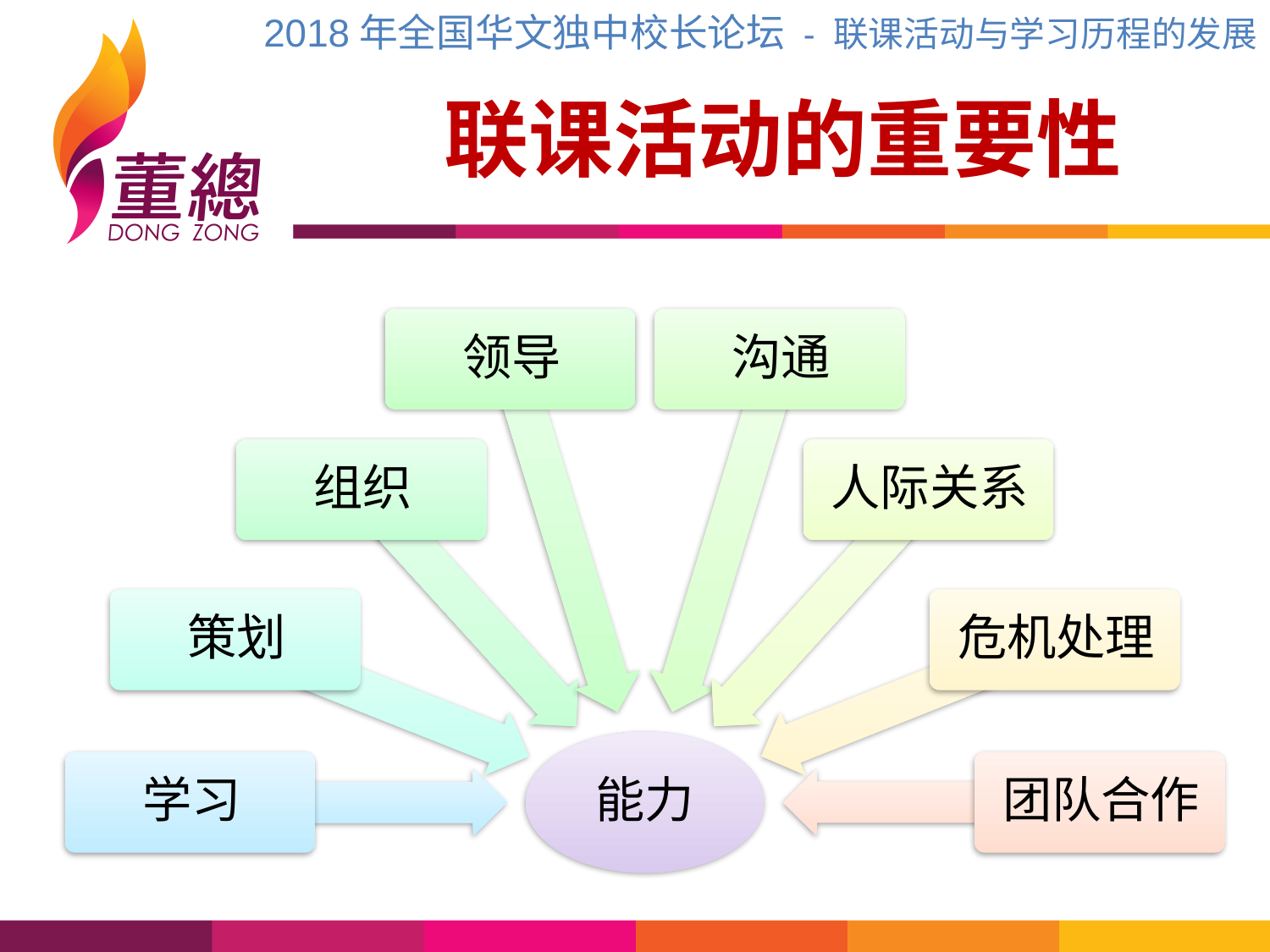

2018年全国华文独中校长论坛 - 联课活动与学习历程的发展
联课活动的重要性
能力
学习
策划
组织
领导
沟通
人际关系
危机处理
团队合作